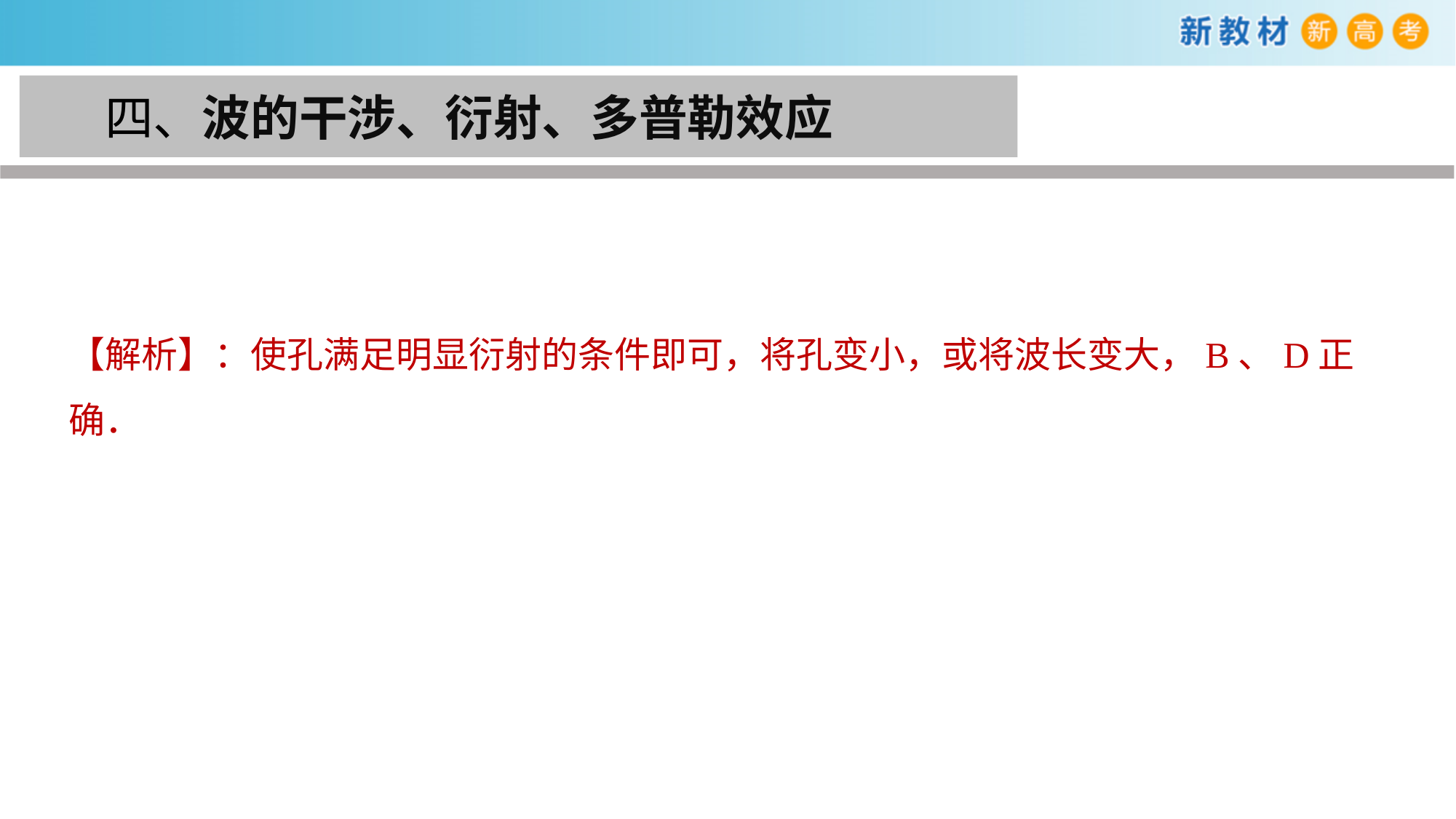

四、波的干涉、衍射、多普勒效应

【解析】：使孔满足明显衍射的条件即可，将孔变小，或将波长变大，B、D正确．